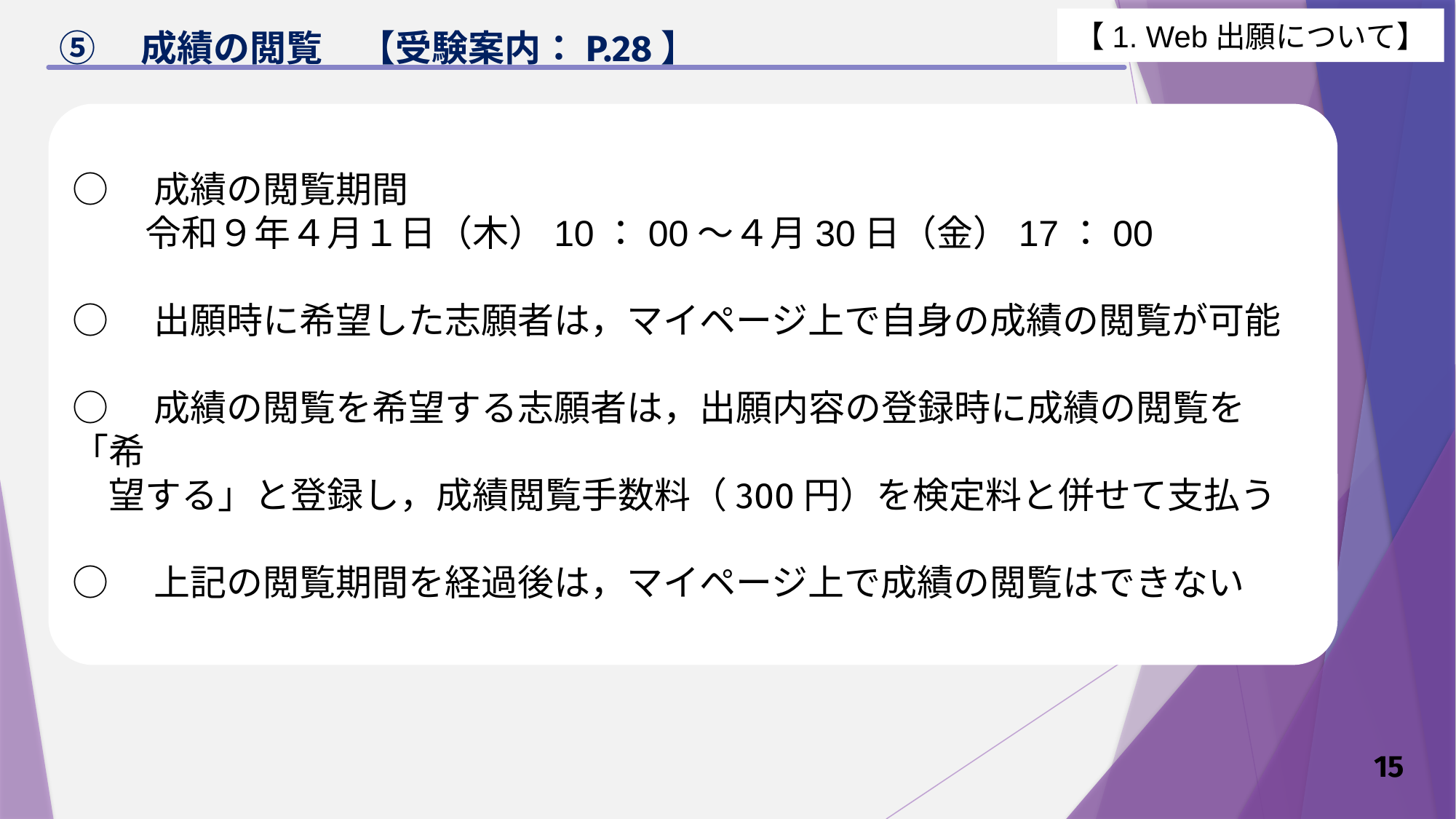

【1. Web出願について】
# ⑤　成績の閲覧　【受験案内：P.28】

○　成績の閲覧期間
　　令和９年４月１日（木）10：00～４月30日（金）17：00

○　出願時に希望した志願者は，マイページ上で自身の成績の閲覧が可能

○　成績の閲覧を希望する志願者は，出願内容の登録時に成績の閲覧を「希　
　望する」と登録し，成績閲覧手数料（300円）を検定料と併せて支払う

○　上記の閲覧期間を経過後は，マイページ上で成績の閲覧はできない

15